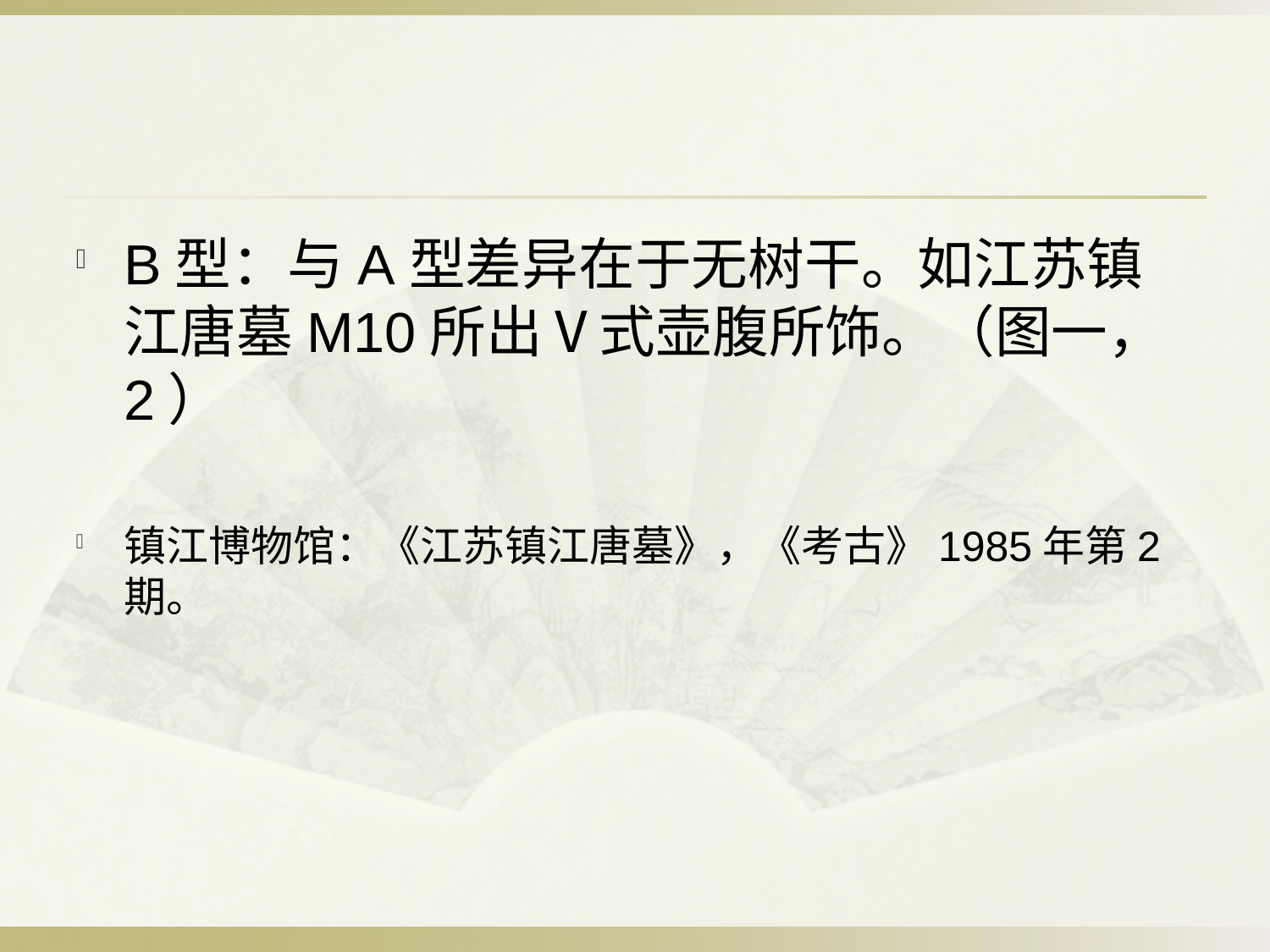

#
B型：与A型差异在于无树干。如江苏镇江唐墓M10所出Ⅴ式壶腹所饰。（图一，2）

镇江博物馆：《江苏镇江唐墓》，《考古》1985年第2期。